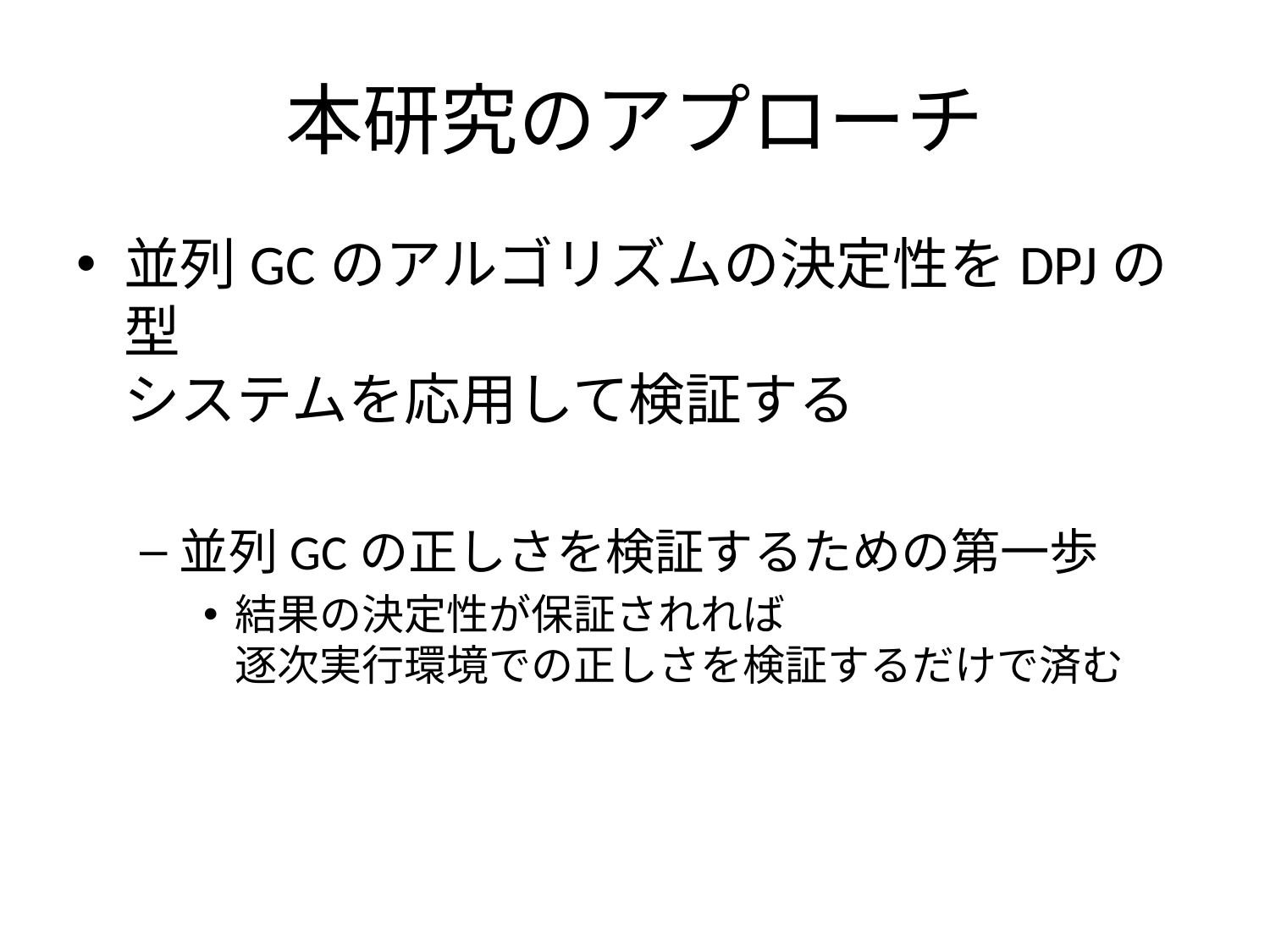

# 本研究のアプローチ
並列GCのアルゴリズムの決定性をDPJの型
システムを応用して検証する

並列GCの正しさを検証するための第一歩
結果の決定性が保証されれば
逐次実行環境での正しさを検証するだけで済む